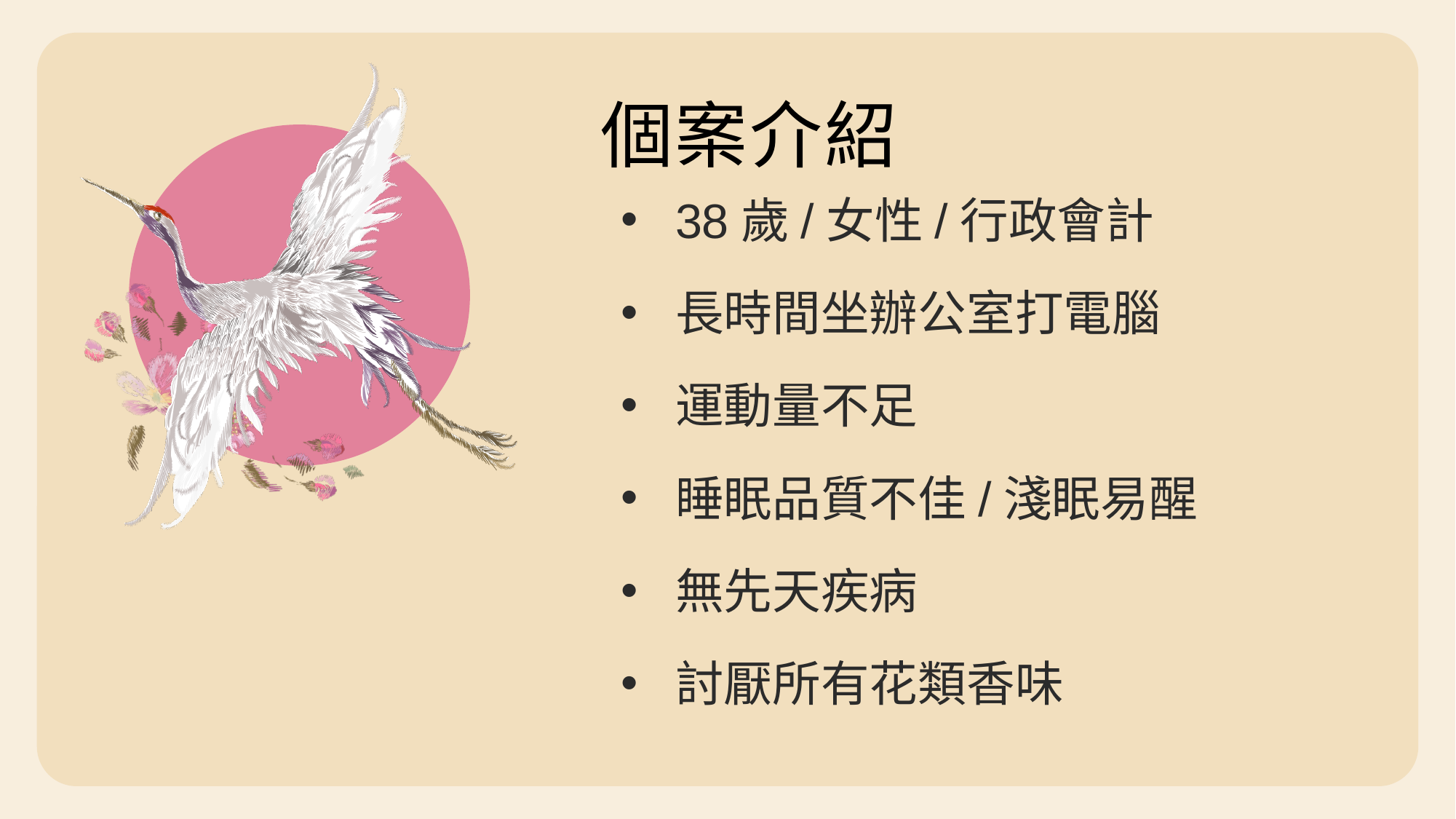

# 個案介紹
38歲/女性/行政會計
長時間坐辦公室打電腦
運動量不足
睡眠品質不佳/淺眠易醒
無先天疾病
討厭所有花類香味